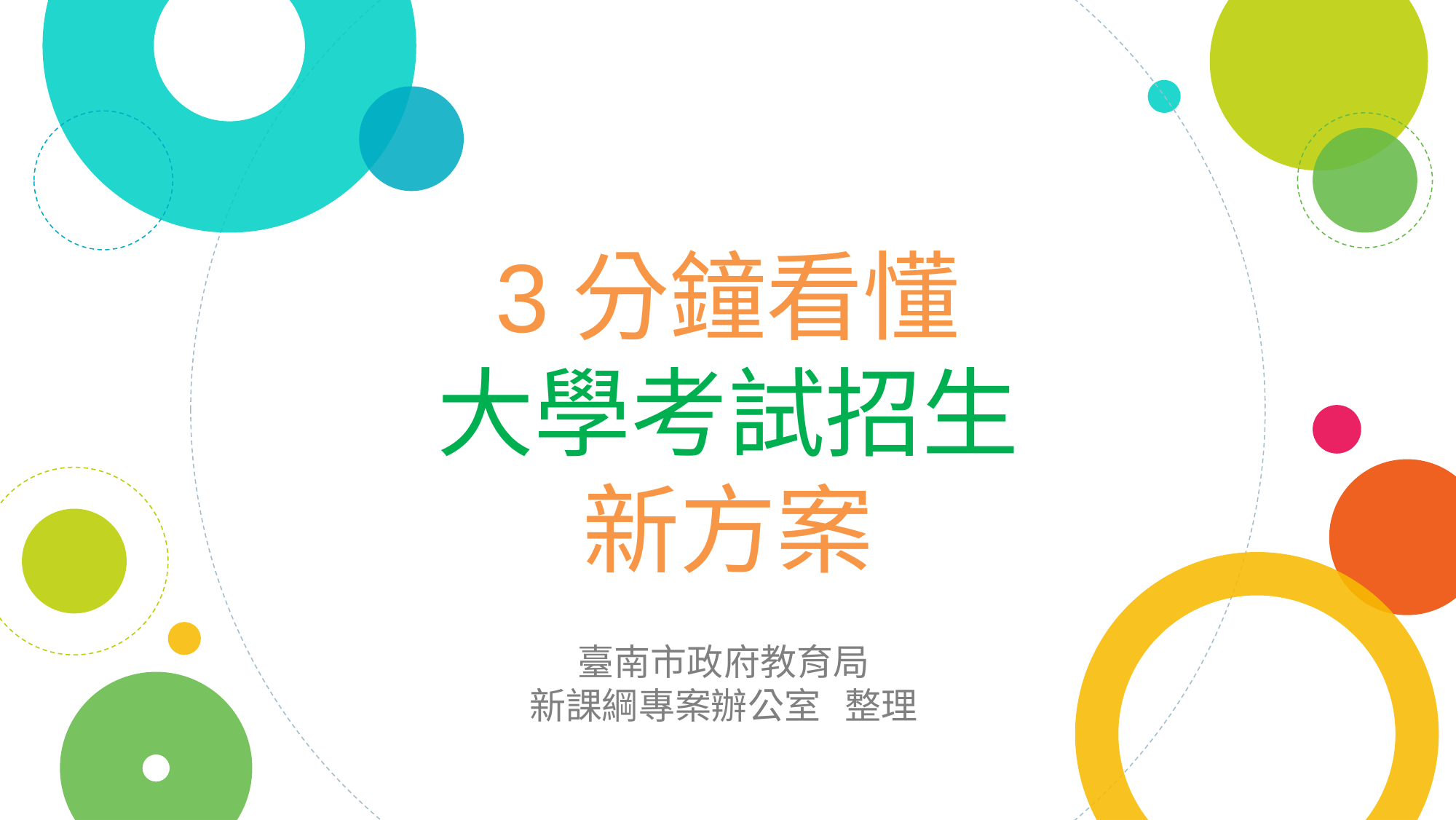

# 3分鐘看懂 大學考試招生 新方案
臺南市政府教育局
新課綱專案辦公室   整理